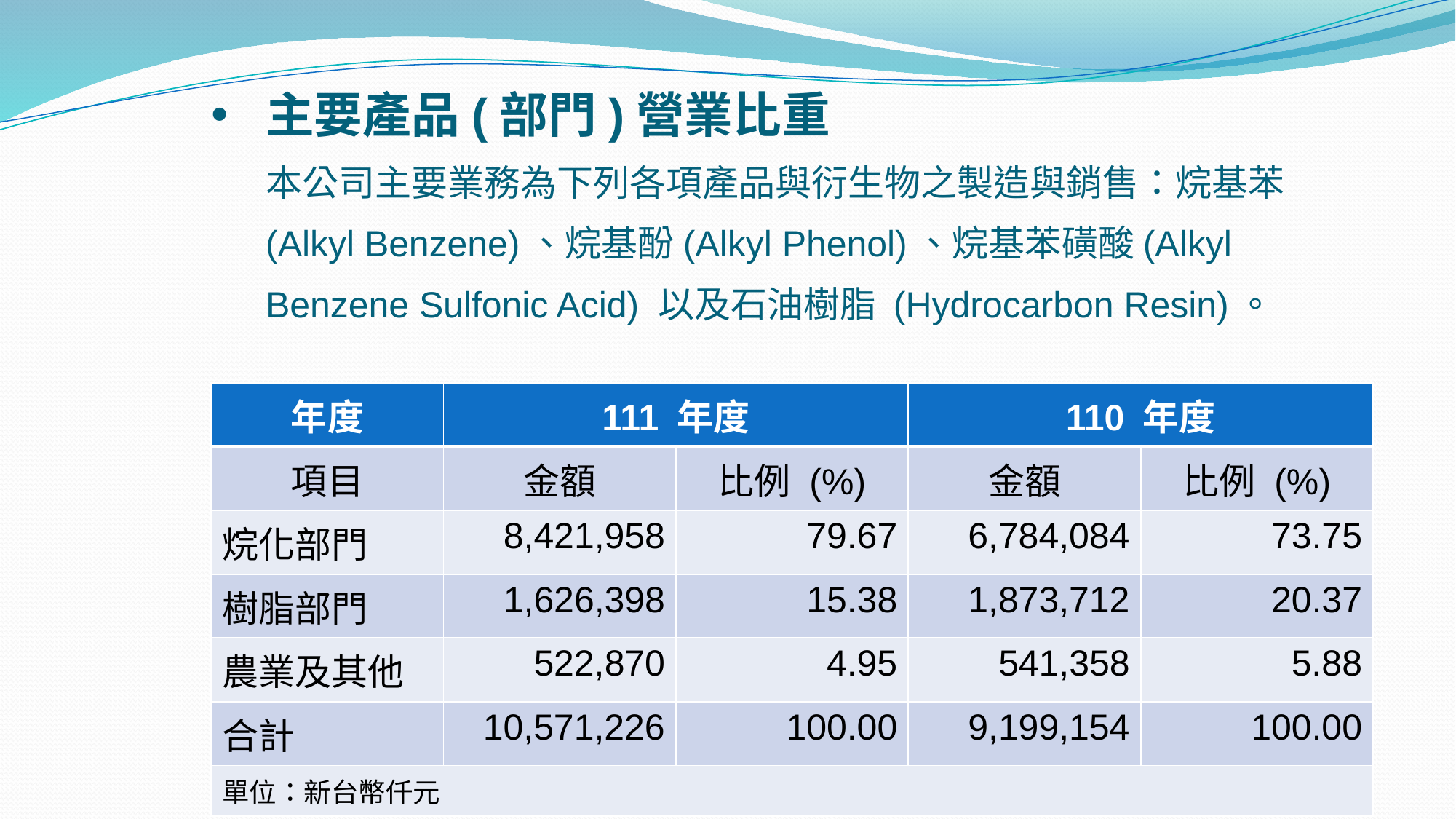

# 主要產品(部門)營業比重 本公司主要業務為下列各項產品與衍生物之製造與銷售：烷基苯(Alkyl Benzene)、烷基酚(Alkyl Phenol)、烷基苯磺酸(Alkyl Benzene Sulfonic Acid) 以及石油樹脂 (Hydrocarbon Resin)。
| 年度 | 111 年度 |  | 110 年度 |  |
| --- | --- | --- | --- | --- |
| 項目 | 金額 | 比例 (%) | 金額 | 比例 (%) |
| 烷化部門 | 8,421,958 | 79.67 | 6,784,084 | 73.75 |
| 樹脂部門 | 1,626,398 | 15.38 | 1,873,712 | 20.37 |
| 農業及其他 | 522,870 | 4.95 | 541,358 | 5.88 |
| 合計 | 10,571,226 | 100.00 | 9,199,154 | 100.00 |
| 單位：新台幣仟元 |  |  |  |  |